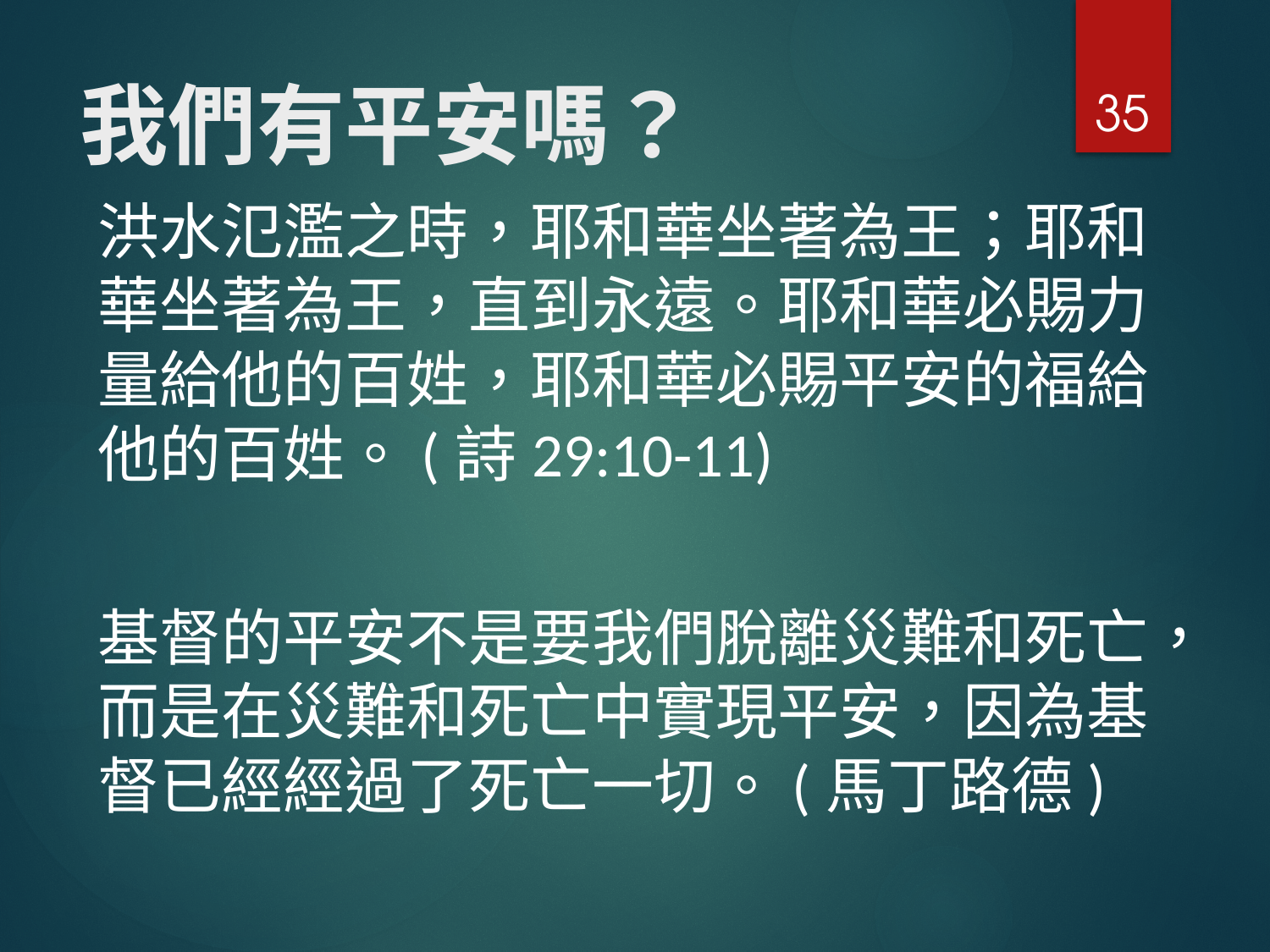

35
# 我們有平安嗎？
洪水氾濫之時，耶和華坐著為王；耶和華坐著為王，直到永遠。耶和華必賜力量給他的百姓，耶和華必賜平安的福給他的百姓。(詩29:10-11)

基督的平安不是要我們脫離災難和死亡，而是在災難和死亡中實現平安，因為基督已經經過了死亡一切。(馬丁路德)